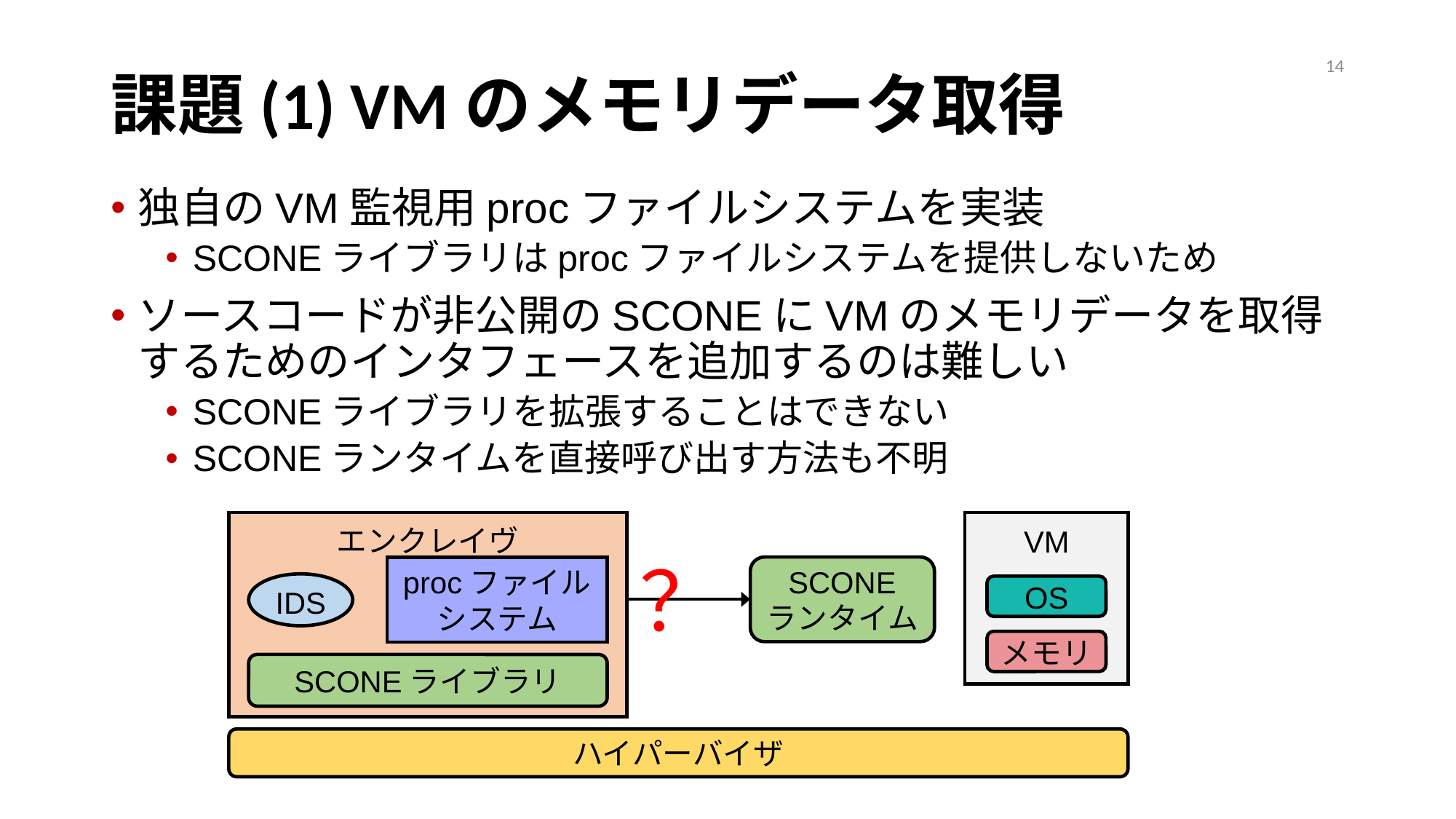

14
# 課題(1) VMのメモリデータ取得
独自のVM監視用procファイルシステムを実装
SCONEライブラリはprocファイルシステムを提供しないため
ソースコードが非公開のSCONEにVMのメモリデータを取得するためのインタフェースを追加するのは難しい
SCONEライブラリを拡張することはできない
SCONEランタイムを直接呼び出す方法も不明
エンクレイヴ
VM
？
SCONE
ランタイム
procファイル
システム
IDS
OS
メモリ
SCONEライブラリ
ハイパーバイザ